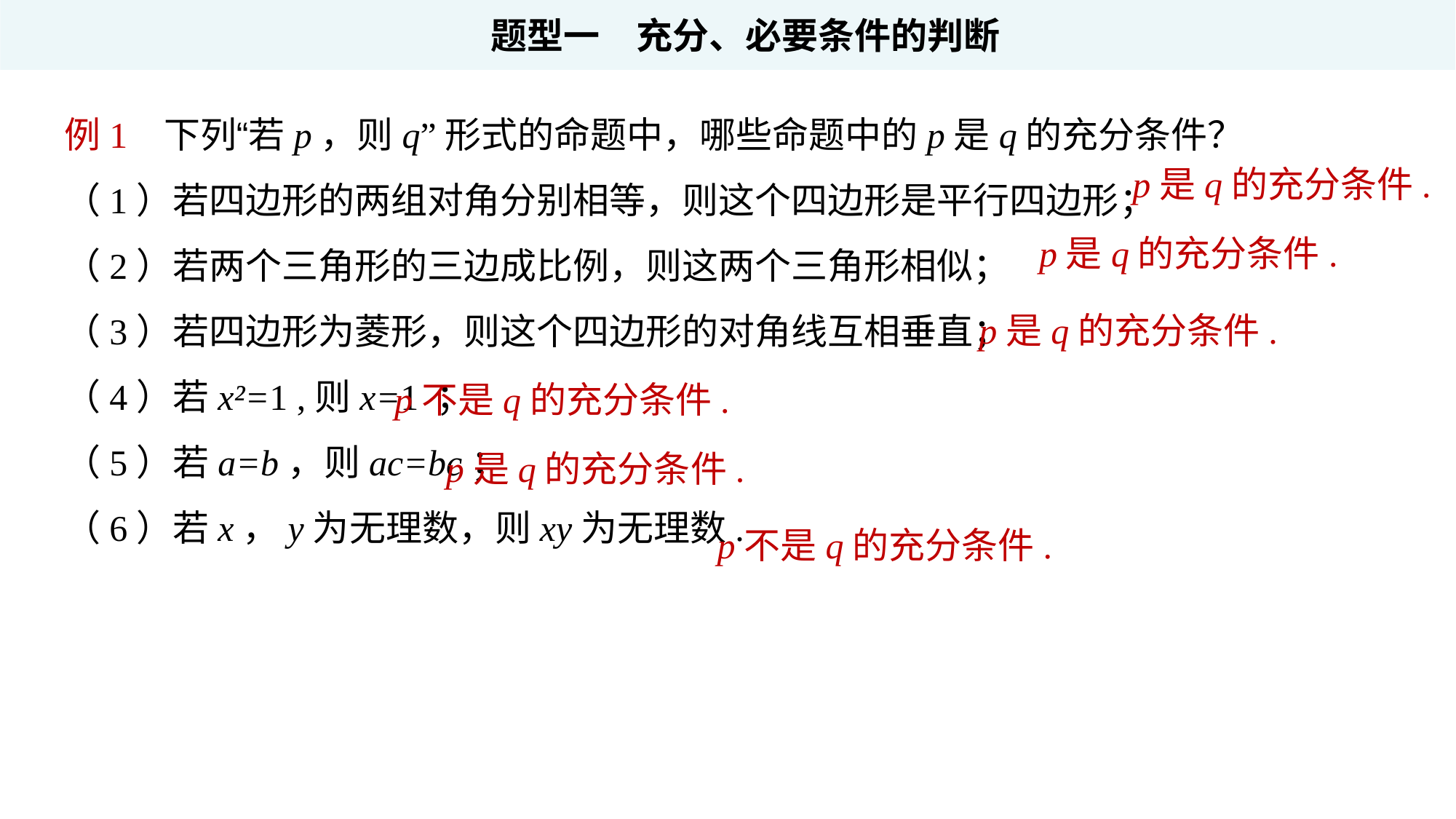

题型一　充分、必要条件的判断
例1   下列“若p，则q”形式的命题中，哪些命题中的p是q的充分条件？
（1）若四边形的两组对角分别相等，则这个四边形是平行四边形；
（2）若两个三角形的三边成比例，则这两个三角形相似；
（3）若四边形为菱形，则这个四边形的对角线互相垂直；
（4）若x²=1 ,则x=1 ；
（5）若a=b，则ac=bc；
（6）若x，y为无理数，则xy为无理数.
p是q的充分条件.
p是q的充分条件.
p是q的充分条件.
p不是q的充分条件.
p是q的充分条件.
p不是q的充分条件.